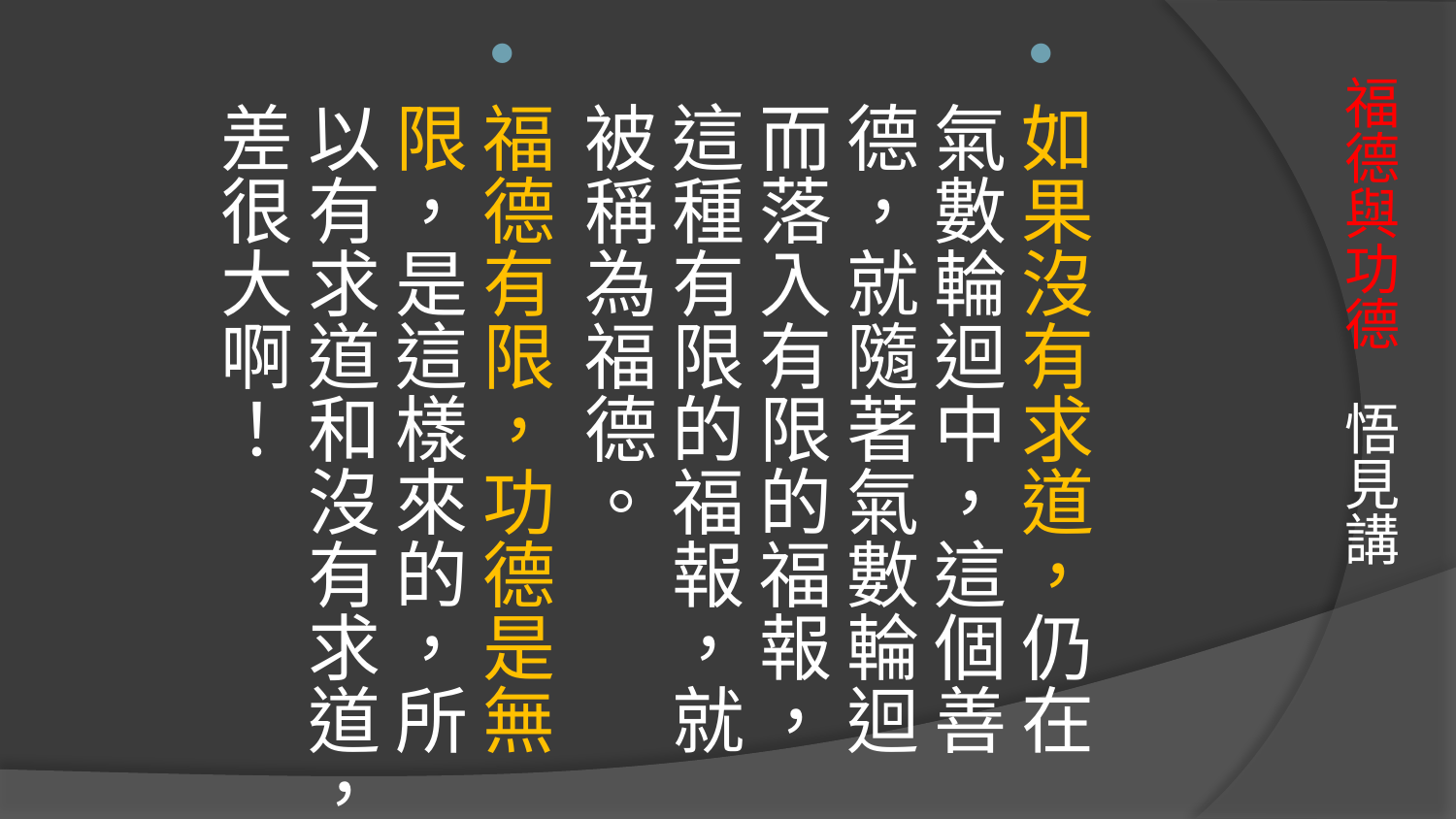

如果沒有求道，仍在氣數輪迴中，這個善德，就隨著氣數輪迴而落入有限的福報，這種有限的福報，就被稱為福德。
福德有限，功德是無限，是這樣來的，所以有求道和沒有求道，差很大啊！

# 福德與功德    悟見講